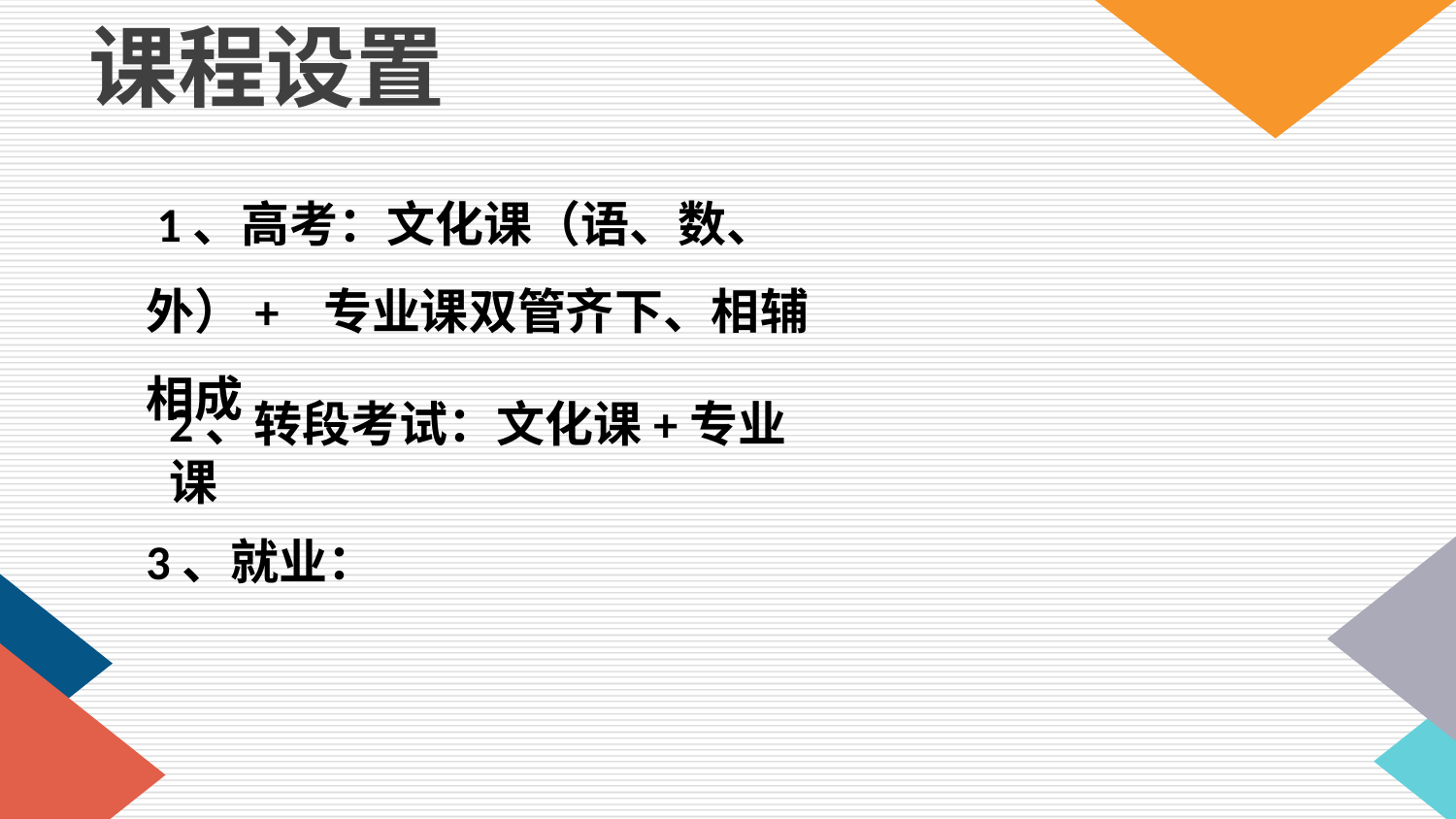

# 课程设置
 1、高考：文化课（语、数、外）+   专业课双管齐下、相辅相成
2、转段考试：文化课+专业课
3、就业：